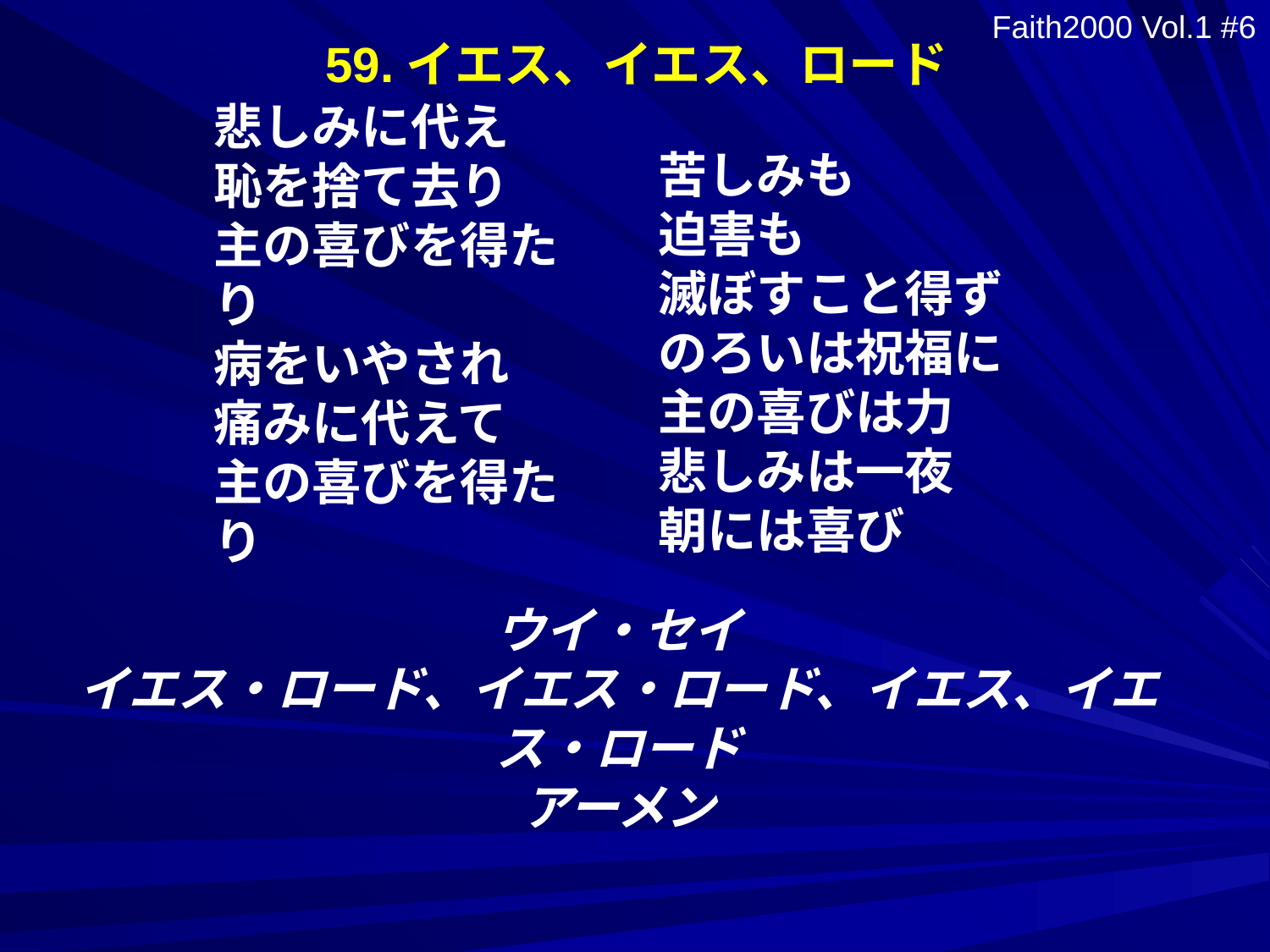

59.イエス、イエス、ロード
Faith2000 Vol.1 #6
苦しみも
迫害も
滅ぼすこと得ず
のろいは祝福に
主の喜びは力
悲しみは一夜
朝には喜び
悲しみに代え
恥を捨て去り
主の喜びを得たり
病をいやされ
痛みに代えて
主の喜びを得たり

ウイ・セイ
イエス・ロード、イエス・ロード、イエス、イエス・ロード
アーメン